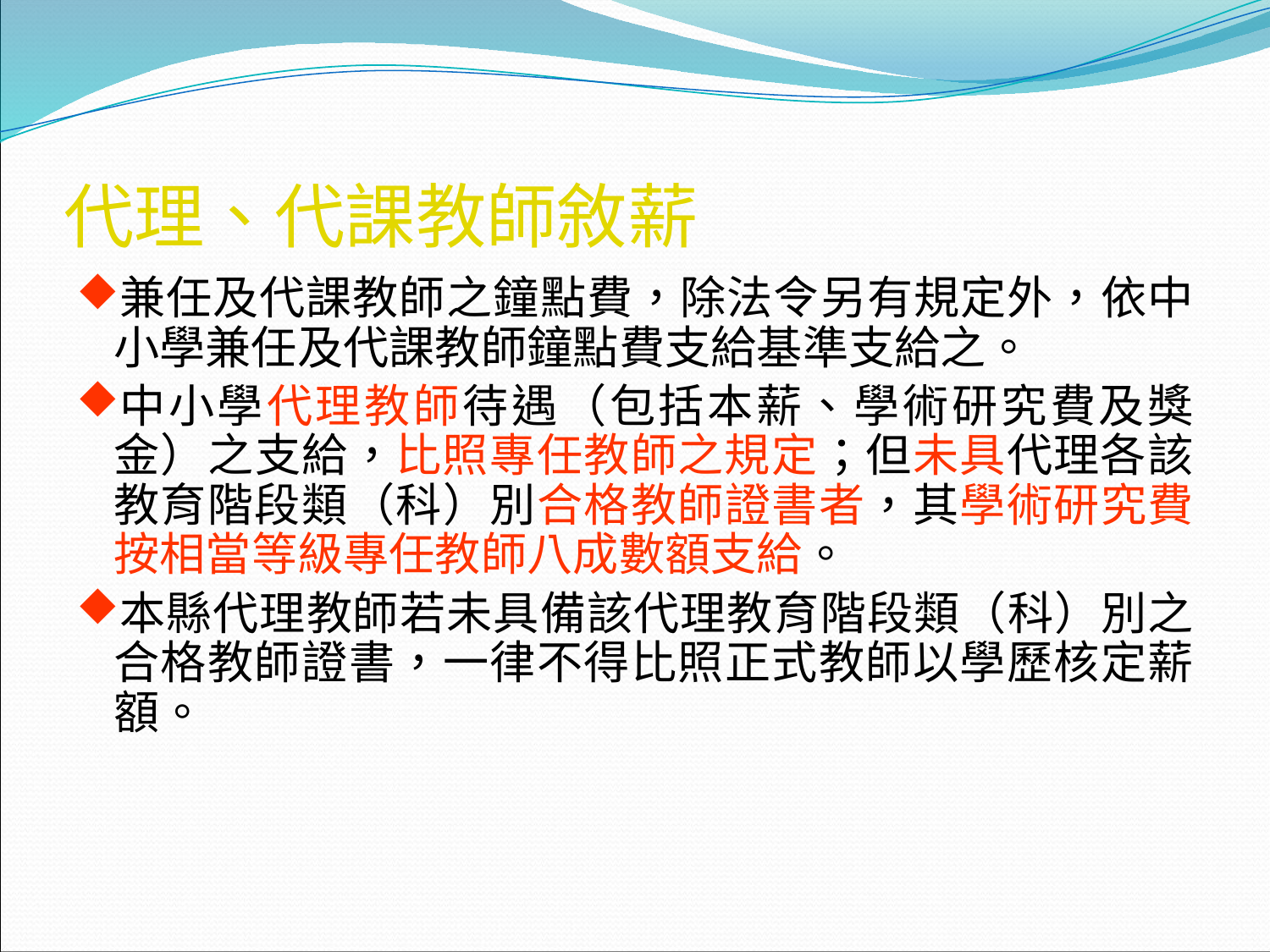

# 代理、代課教師敘薪
兼任及代課教師之鐘點費，除法令另有規定外，依中小學兼任及代課教師鐘點費支給基準支給之。
中小學代理教師待遇（包括本薪、學術研究費及獎金）之支給，比照專任教師之規定；但未具代理各該教育階段類（科）別合格教師證書者，其學術研究費按相當等級專任教師八成數額支給。
本縣代理教師若未具備該代理教育階段類（科）別之合格教師證書，一律不得比照正式教師以學歷核定薪額。